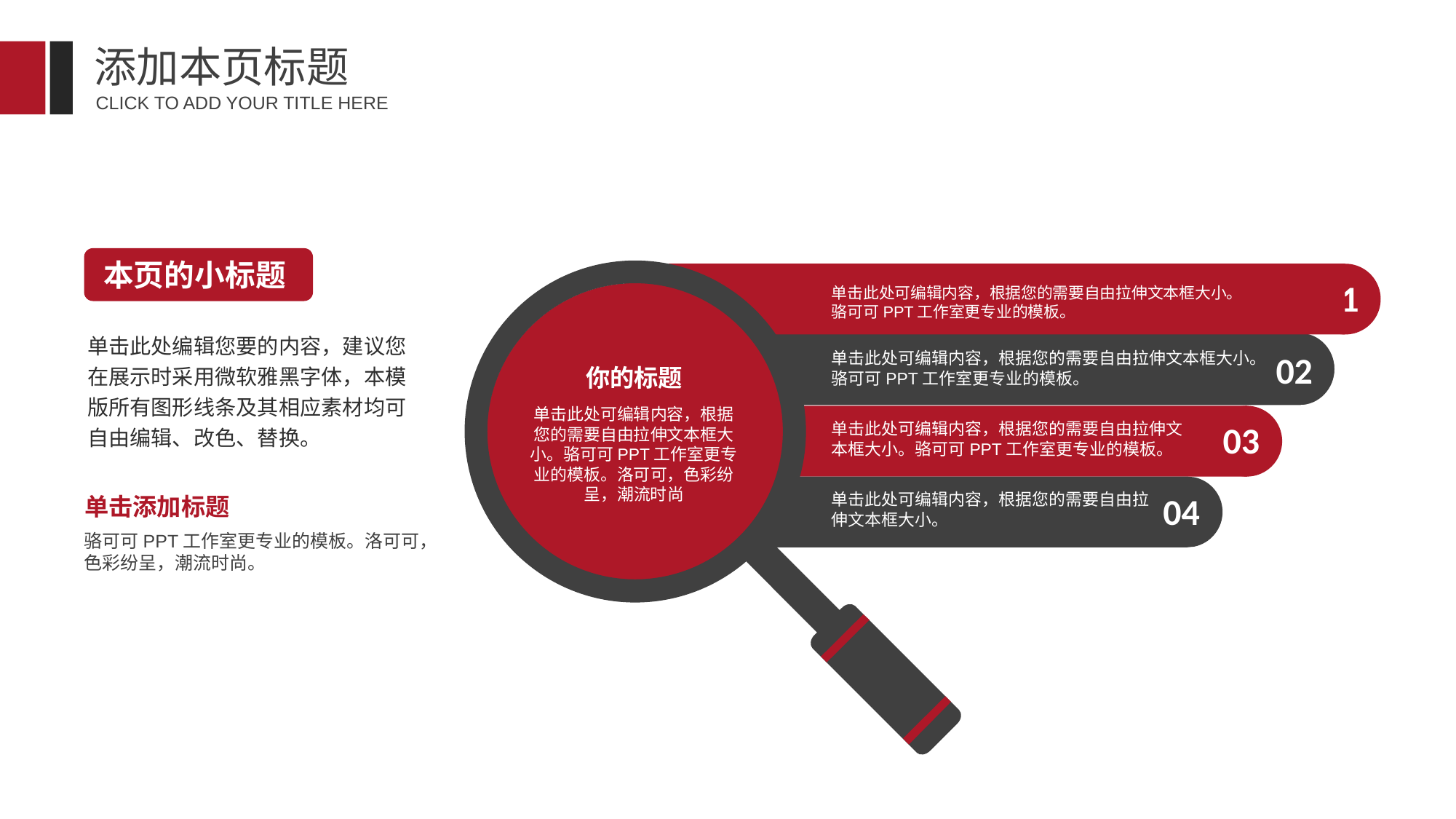

添加本页标题
CLICK TO ADD YOUR TITLE HERE

本页的小标题

01
单击此处可编辑内容，根据您的需要自由拉伸文本框大小。骆可可PPT工作室更专业的模板。

单击此处编辑您要的内容，建议您在展示时采用微软雅黑字体，本模版所有图形线条及其相应素材均可自由编辑、改色、替换。

02
单击此处可编辑内容，根据您的需要自由拉伸文本框大小。骆可可PPT工作室更专业的模板。
你的标题
单击此处可编辑内容，根据您的需要自由拉伸文本框大小。骆可可PPT工作室更专业的模板。洛可可，色彩纷呈，潮流时尚

03
单击此处可编辑内容，根据您的需要自由拉伸文本框大小。骆可可PPT工作室更专业的模板。

04
单击此处可编辑内容，根据您的需要自由拉伸文本框大小。
单击添加标题
骆可可PPT工作室更专业的模板。洛可可，色彩纷呈，潮流时尚。